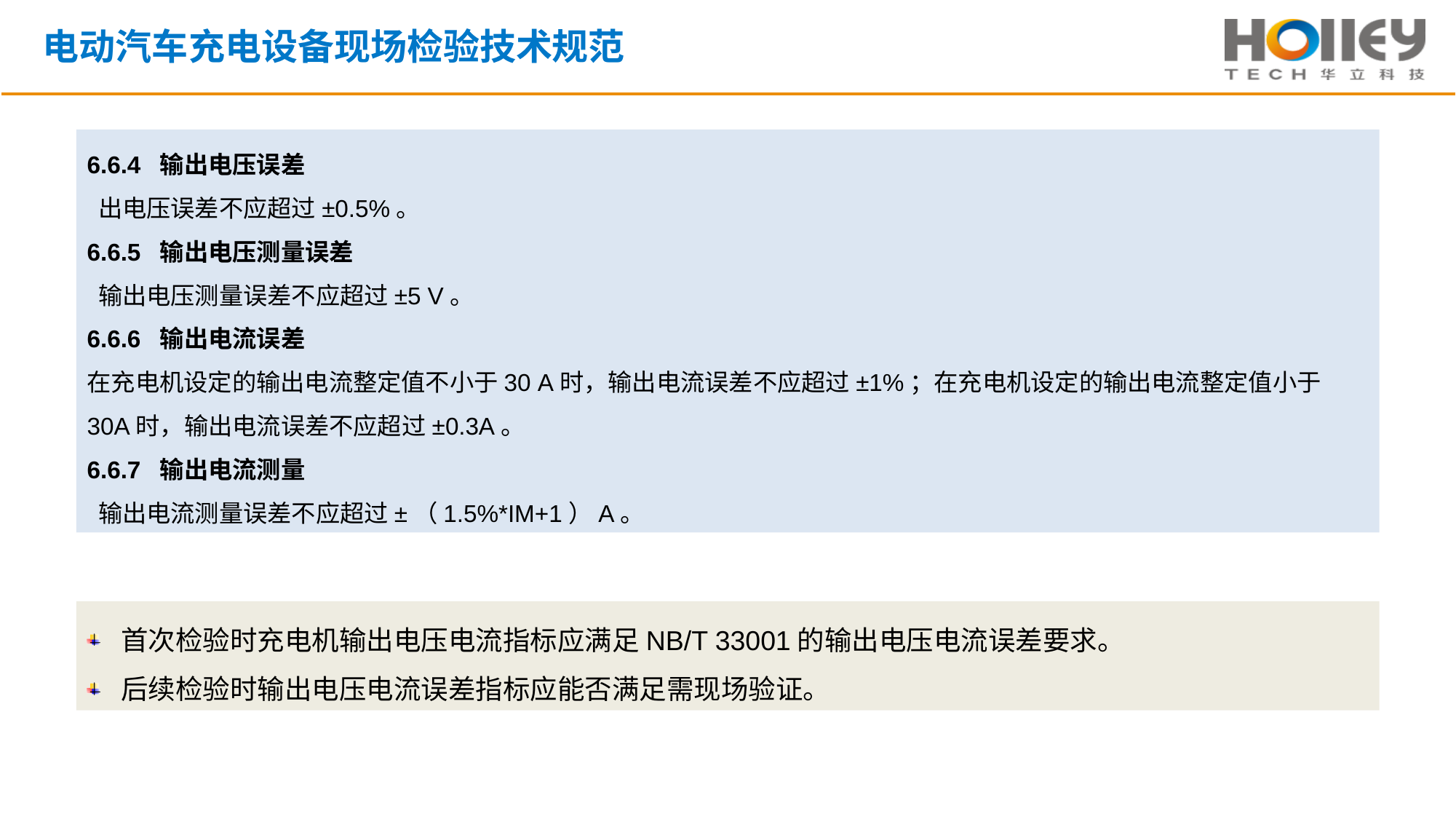

电动汽车充电设备现场检验技术规范
6.6.4  输出电压误差
 出电压误差不应超过±0.5%。
6.6.5  输出电压测量误差
 输出电压测量误差不应超过±5 V。
6.6.6  输出电流误差
在充电机设定的输出电流整定值不小于30 A时，输出电流误差不应超过±1%；在充电机设定的输出电流整定值小于30A时，输出电流误差不应超过±0.3A。
6.6.7  输出电流测量
 输出电流测量误差不应超过±（1.5%*IM+1）A。
首次检验时充电机输出电压电流指标应满足NB/T 33001的输出电压电流误差要求。
后续检验时输出电压电流误差指标应能否满足需现场验证。